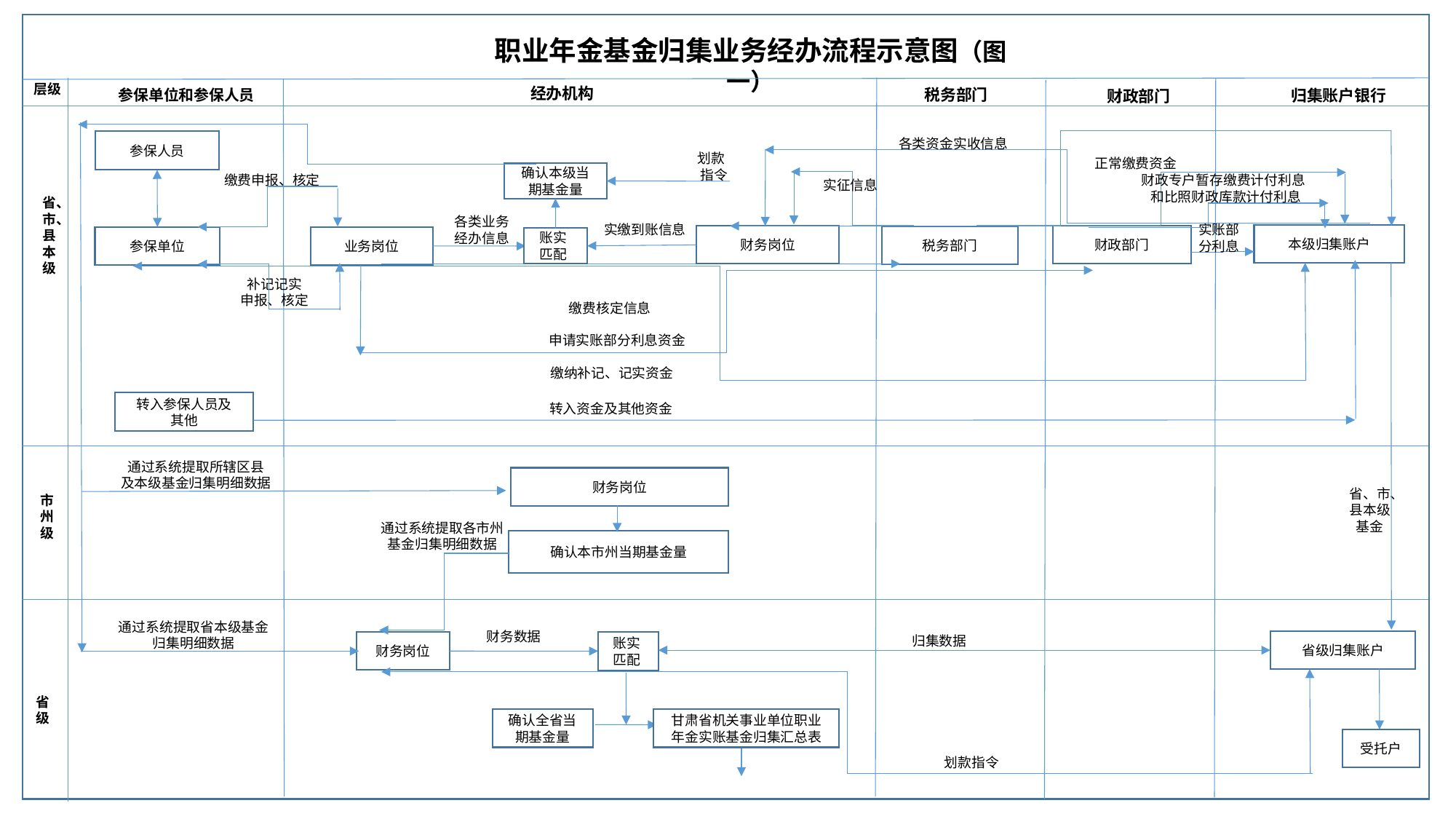

职业年金基金归集业务经办流程示意图（图一）
层级
经办机构
税务部门
参保单位和参保人员
归集账户银行
财政部门
各类资金实收信息
参保人员
划款
 指令
正常缴费资金
确认本级当期基金量
缴费申报、核定
财政专户暂存缴费计付利息
  和比照财政库款计付利息
实征信息
省、
市、
县
本
级
各类业务
经办信息
实缴到账信息
实账部
分利息
本级归集账户
财政部门
财务岗位
税务部门
参保单位
业务岗位
账实匹配
补记记实
申报、核定
缴费核定信息
申请实账部分利息资金
缴纳补记、记实资金
转入参保人员及其他
转入资金及其他资金
通过系统提取所辖区县
及本级基金归集明细数据
财务岗位
省、市、县本级基金
市
州级
通过系统提取各市州基金归集明细数据
确认本市州当期基金量
通过系统提取省本级基金
归集明细数据
财务数据
归集数据
省级归集账户
账实匹配
财务岗位
省级
确认全省当期基金量
甘肃省机关事业单位职业年金实账基金归集汇总表
受托户
划款指令